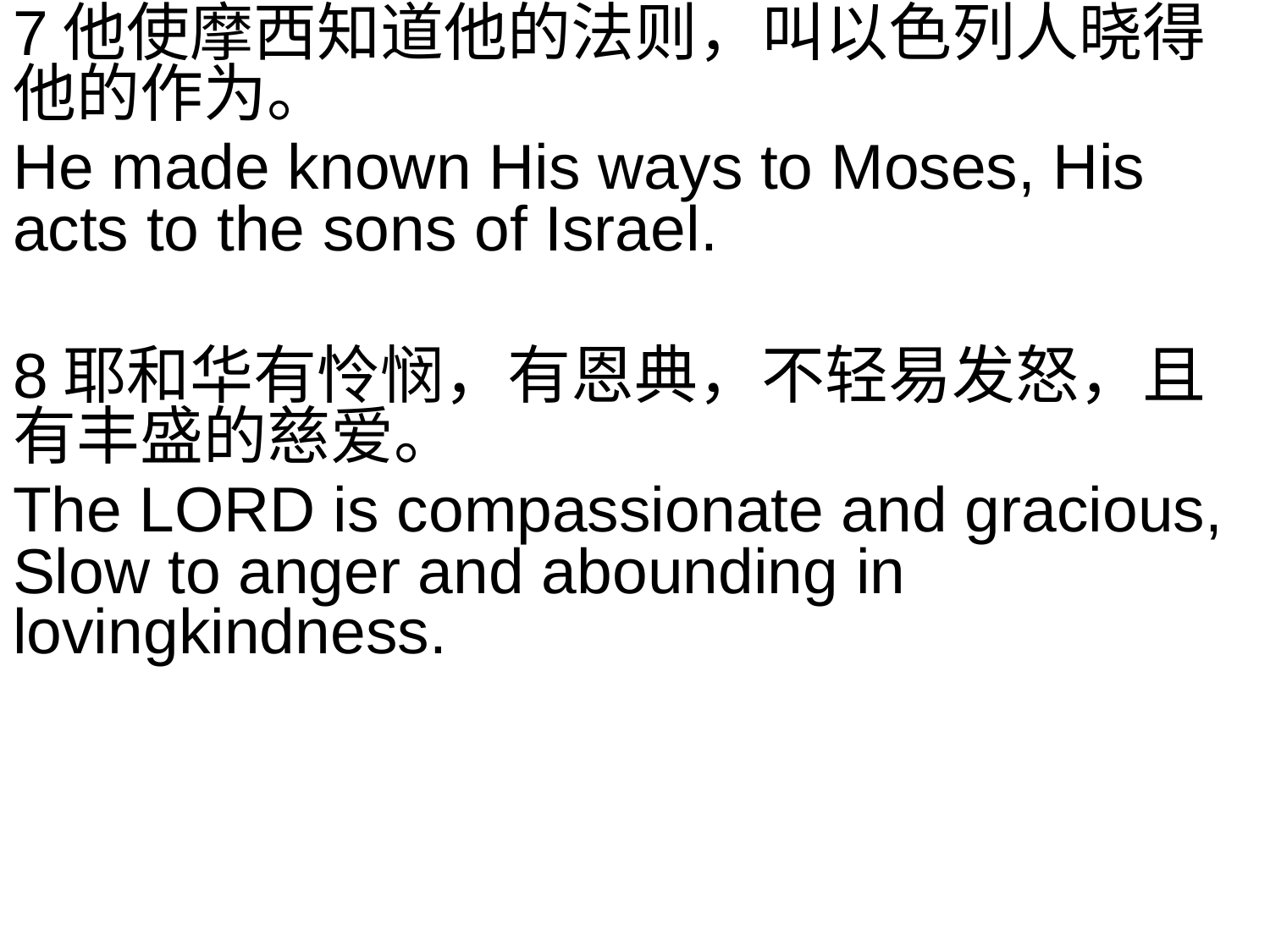

7他使摩西知道他的法则，叫以色列人晓得他的作为。
He made known His ways to Moses, His acts to the sons of Israel.

8耶和华有怜悯，有恩典，不轻易发怒，且有丰盛的慈爱。
The LORD is compassionate and gracious, Slow to anger and abounding in lovingkindness.